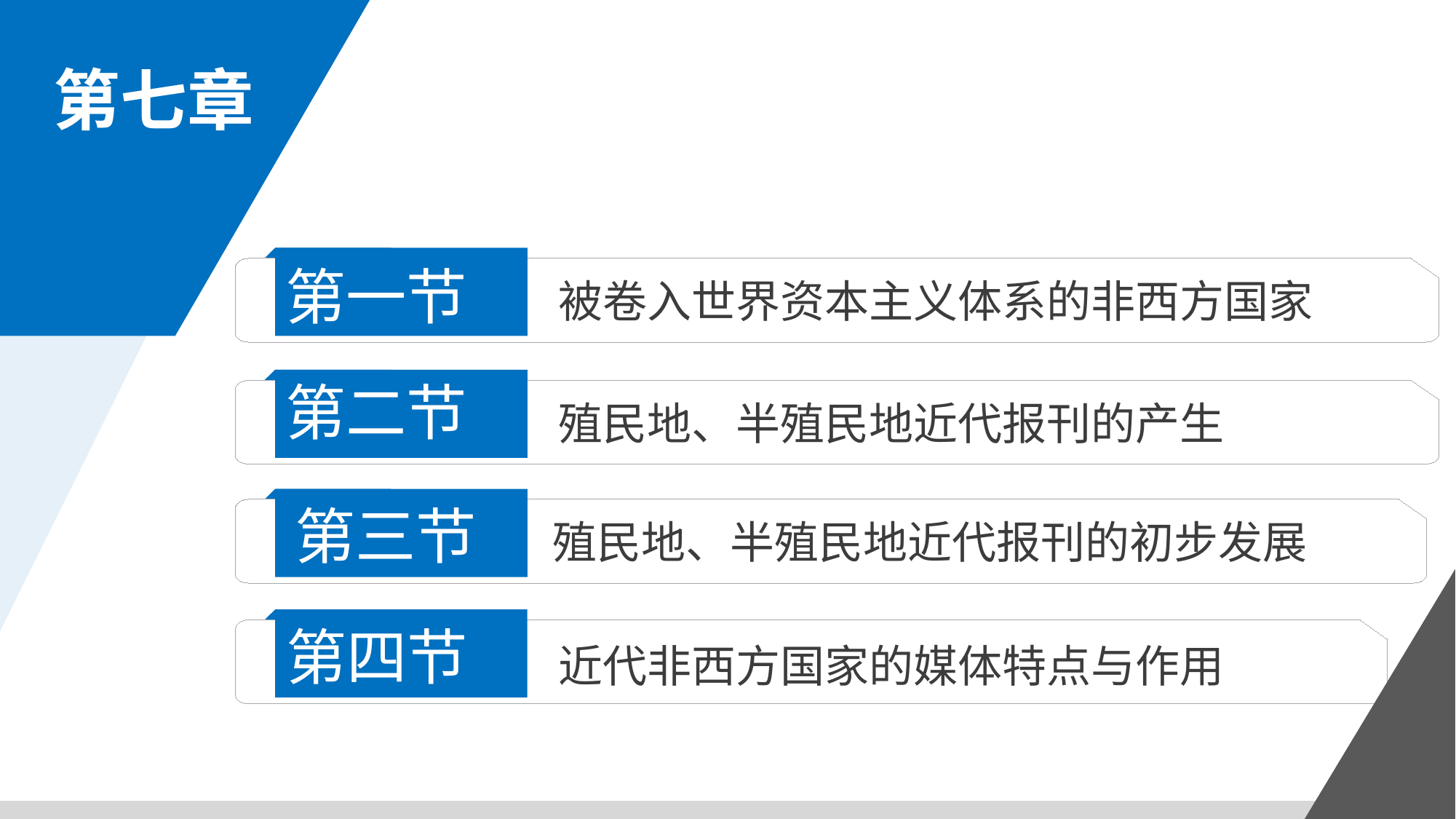

第七章

第一节

被卷入世界资本主义体系的非西方国家
第二节

殖民地、半殖民地近代报刊的产生

第三节

殖民地、半殖民地近代报刊的初步发展

第四节

近代非西方国家的媒体特点与作用